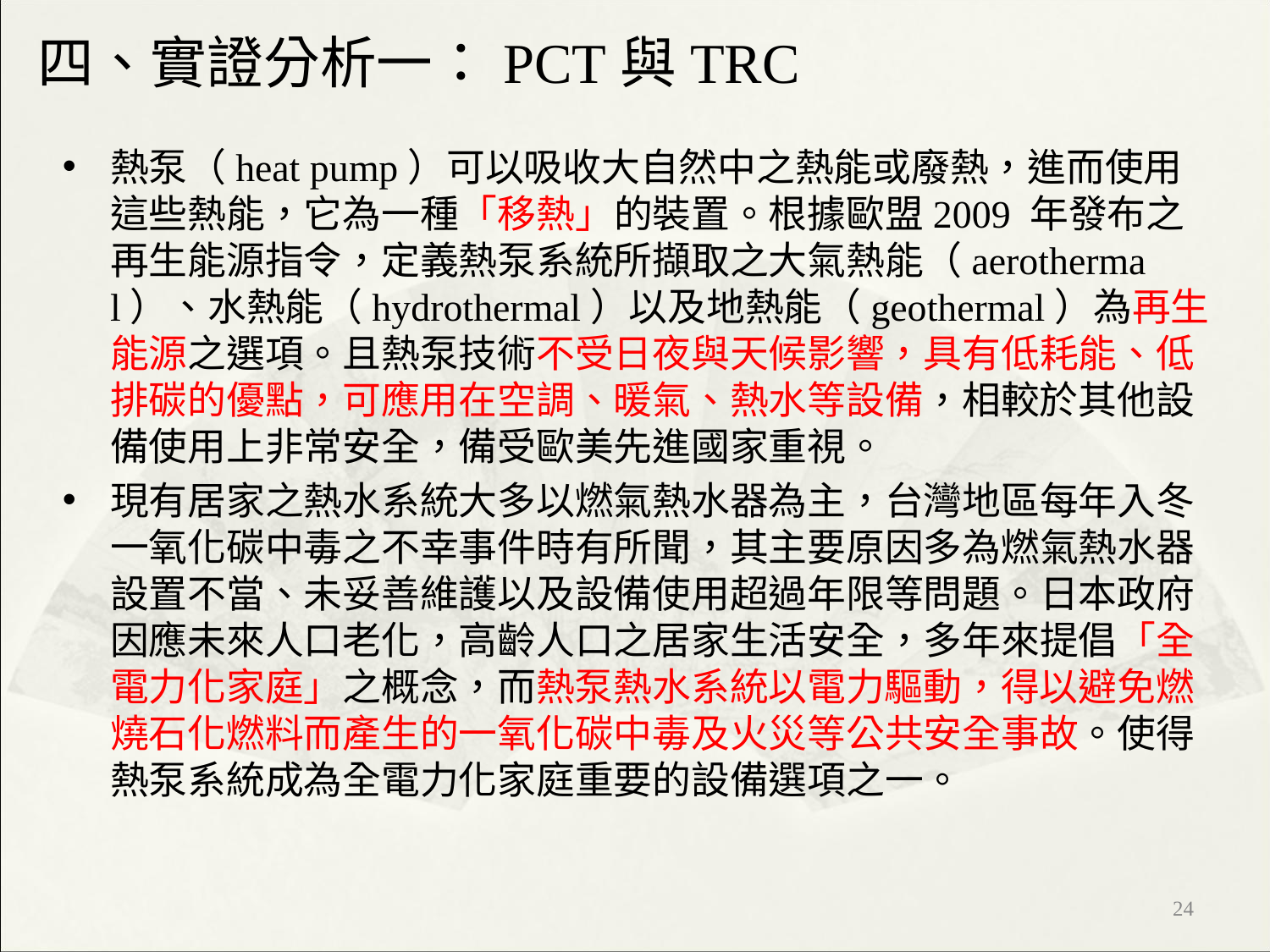

# 四、實證分析一：PCT與TRC
熱泵（heat pump）可以吸收大自然中之熱能或廢熱，進而使用這些熱能，它為一種「移熱」的裝置。根據歐盟2009 年發布之再生能源指令，定義熱泵系統所擷取之大氣熱能（aerothermal）、水熱能（hydrothermal）以及地熱能（geothermal）為再生能源之選項。且熱泵技術不受日夜與天候影響，具有低耗能、低排碳的優點，可應用在空調、暖氣、熱水等設備，相較於其他設備使用上非常安全，備受歐美先進國家重視。
現有居家之熱水系統大多以燃氣熱水器為主，台灣地區每年入冬一氧化碳中毒之不幸事件時有所聞，其主要原因多為燃氣熱水器設置不當、未妥善維護以及設備使用超過年限等問題。日本政府因應未來人口老化，高齡人口之居家生活安全，多年來提倡「全電力化家庭」之概念，而熱泵熱水系統以電力驅動，得以避免燃燒石化燃料而產生的一氧化碳中毒及火災等公共安全事故。使得熱泵系統成為全電力化家庭重要的設備選項之一。

24